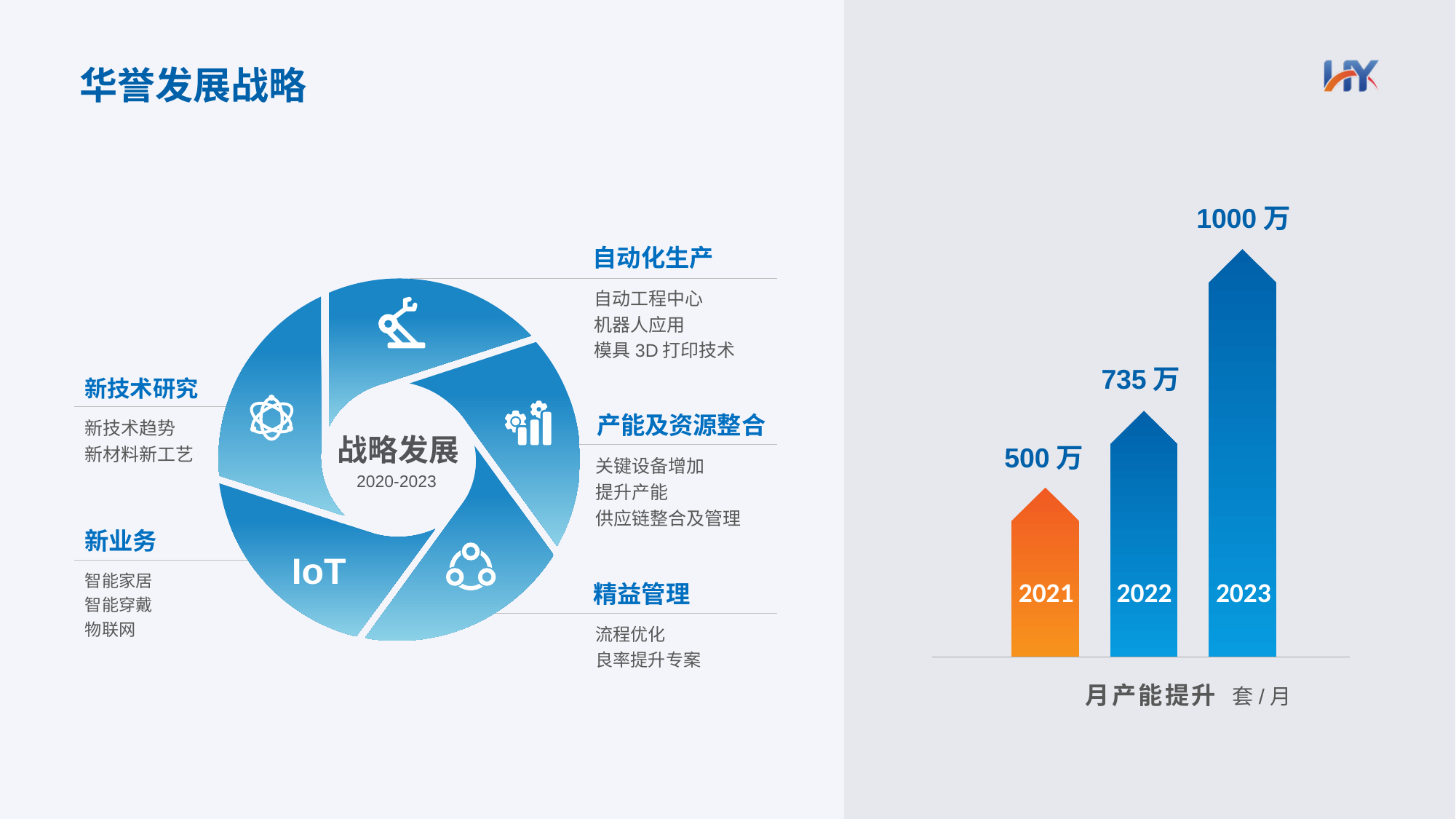

华誉发展战略
1000万

735万
500万
2021
2022
2023
月产能提升
自动化生产
自动工程中心
机器人应用
模具3D打印技术

新技术研究
新技术趋势
新材料新工艺
产能及资源整合
关键设备增加
提升产能
供应链整合及管理
新业务
智能家居
智能穿戴
物联网

精益管理
流程优化
良率提升专案

战略发展
2020-2023
IoT

套/月